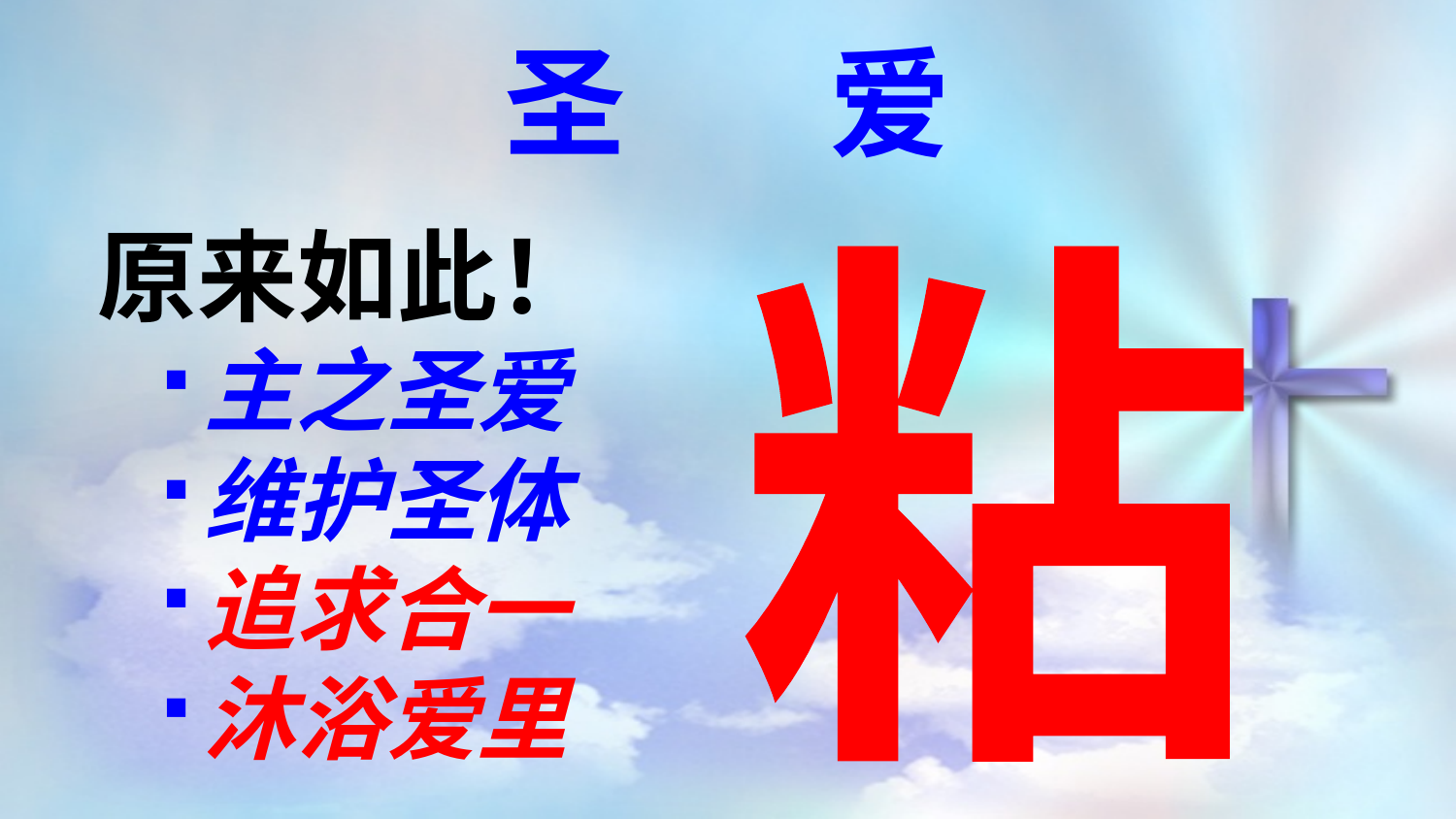

圣   爱
原来如此！
主之圣爱
维护圣体
追求合一
沐浴爱里
粘